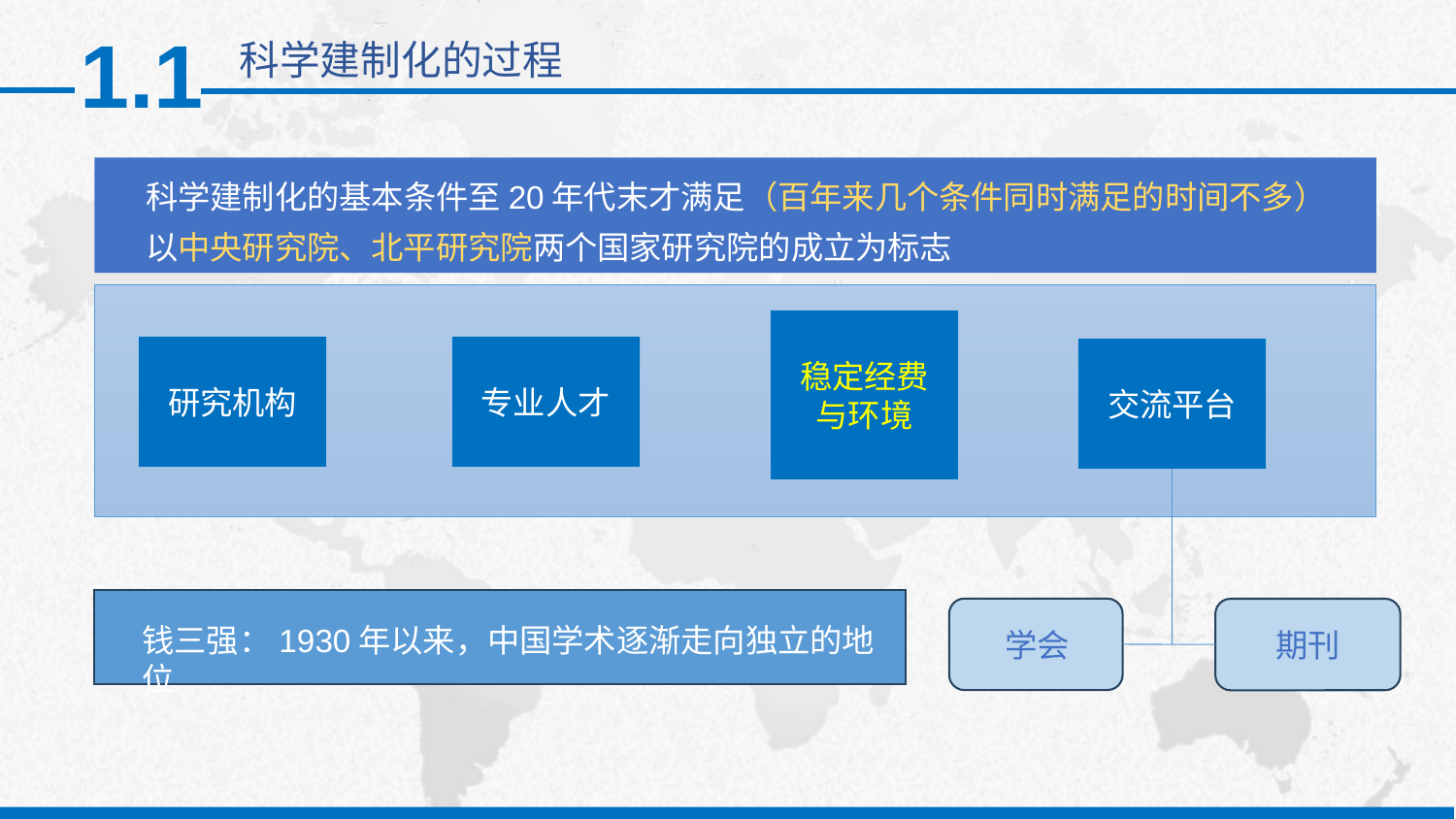

1.1
科学建制化的过程
    科学建制化的基本条件至20年代末才满足（百年来几个条件同时满足的时间不多）
    以中央研究院、北平研究院两个国家研究院的成立为标志

稳定经费与环境

研究机构

专业人才

交流平台

期刊
学会

钱三强：1930年以来，中国学术逐渐走向独立的地位